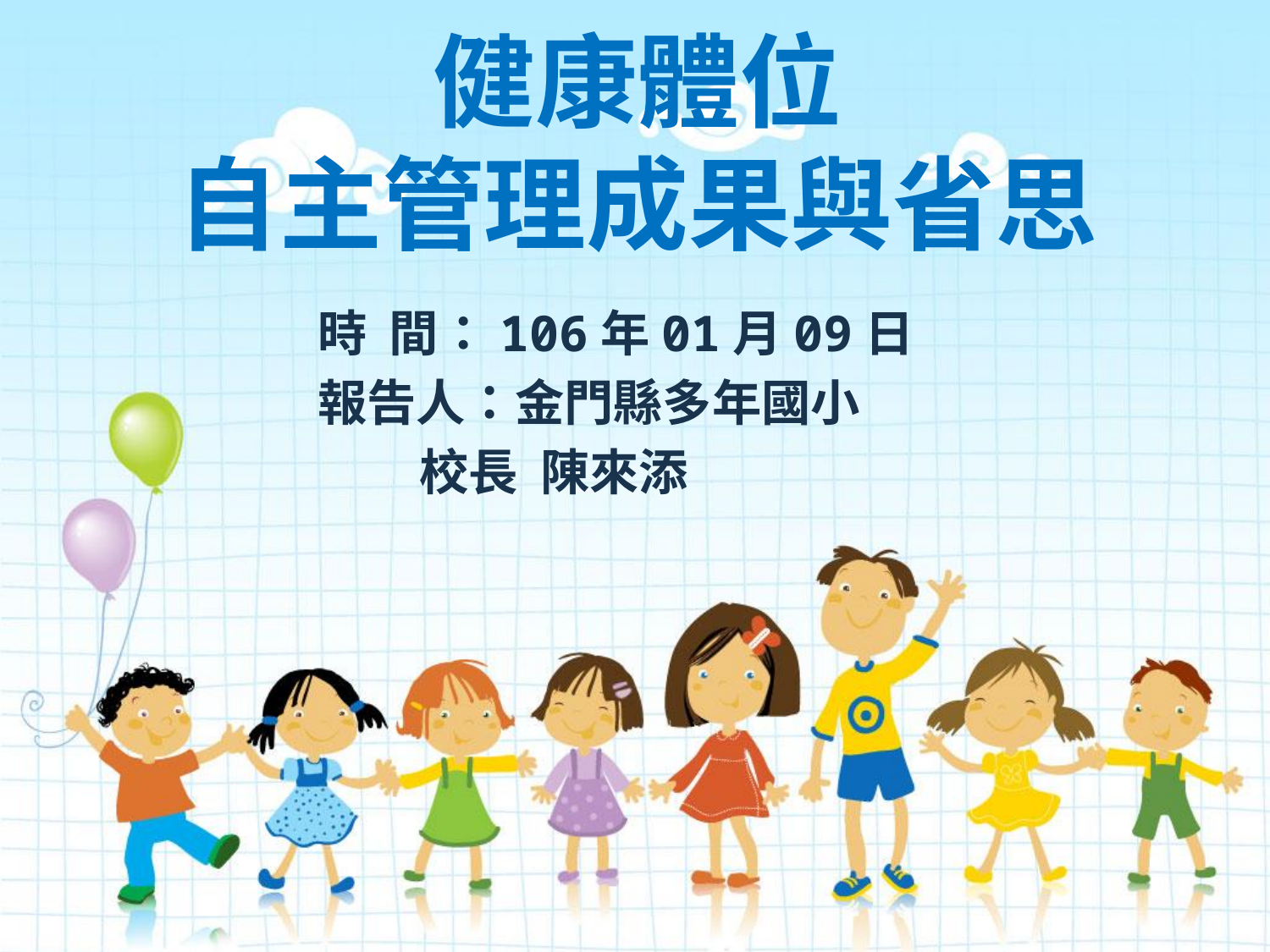

健康體位
自主管理成果與省思
時  間：106年01月09日
報告人：金門縣多年國小
        校長  陳來添